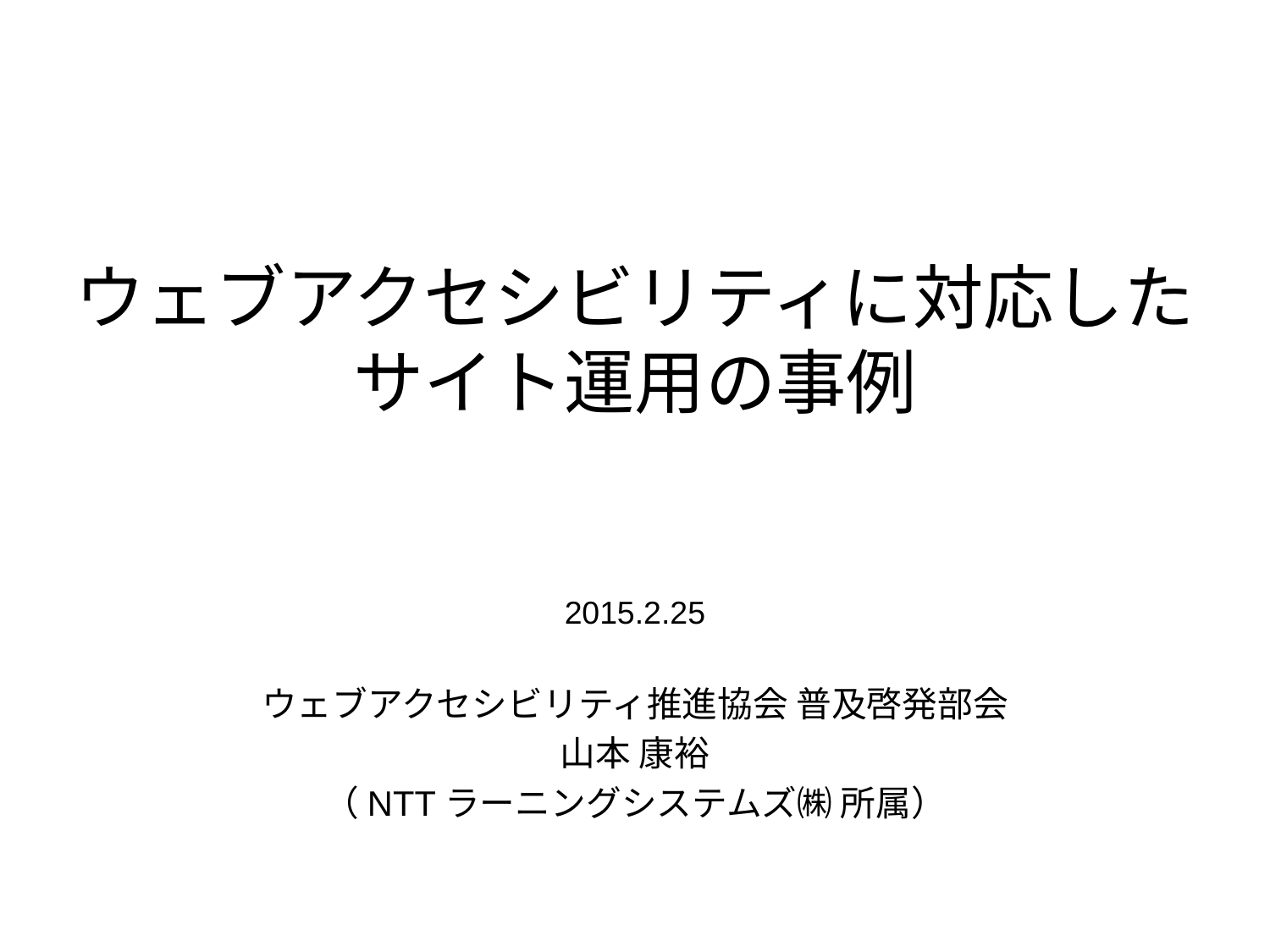

# ウェブアクセシビリティに対応した サイト運用の事例
2015.2.25

ウェブアクセシビリティ推進協会 普及啓発部会
山本 康裕
（NTTラーニングシステムズ㈱ 所属）